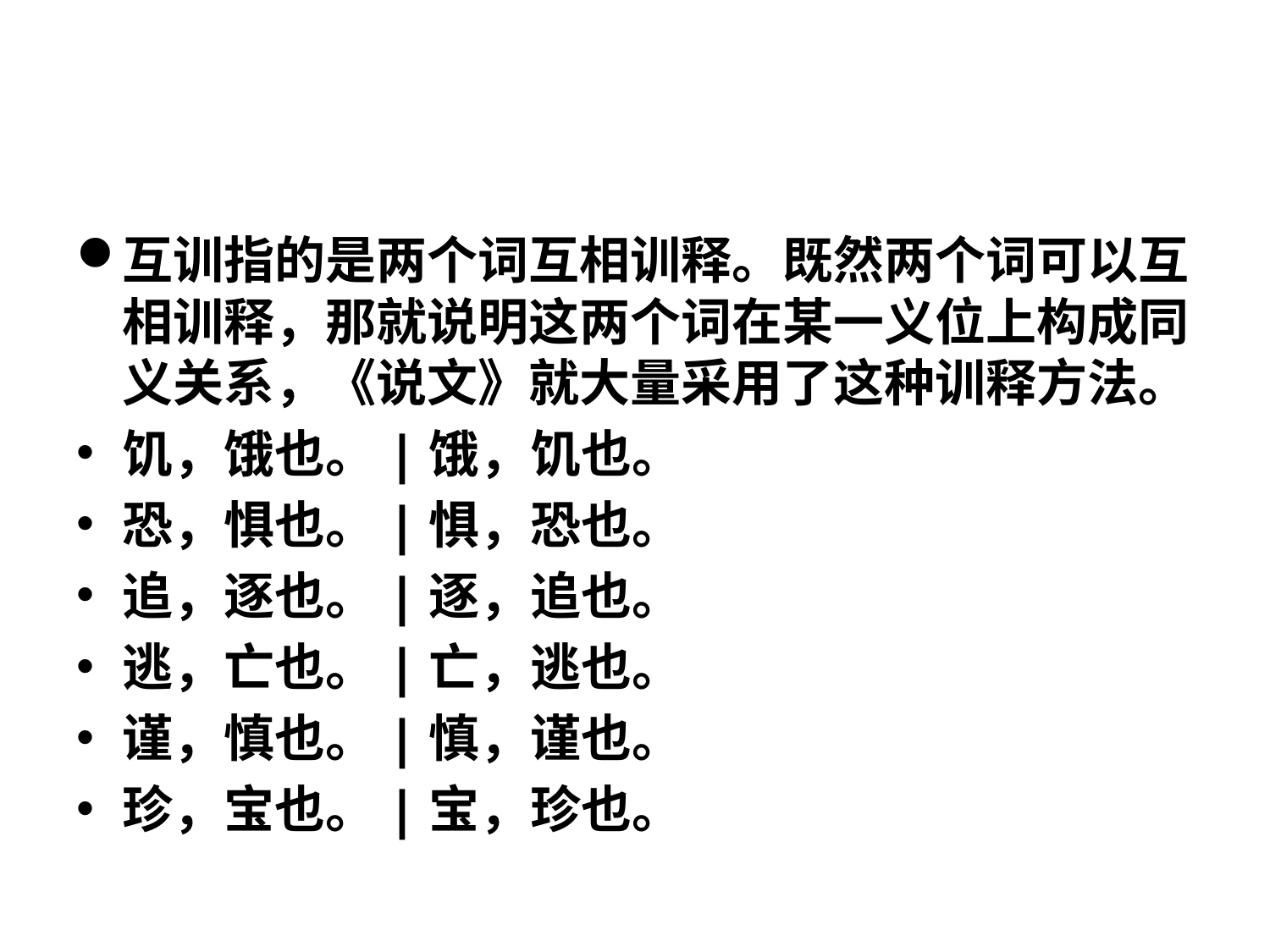

#
互训指的是两个词互相训释。既然两个词可以互相训释，那就说明这两个词在某一义位上构成同义关系，《说文》就大量采用了这种训释方法。
饥，饿也。|饿，饥也。
恐，惧也。|惧，恐也。
追，逐也。|逐，追也。
逃，亡也。|亡，逃也。
谨，慎也。|慎，谨也。
珍，宝也。|宝，珍也。